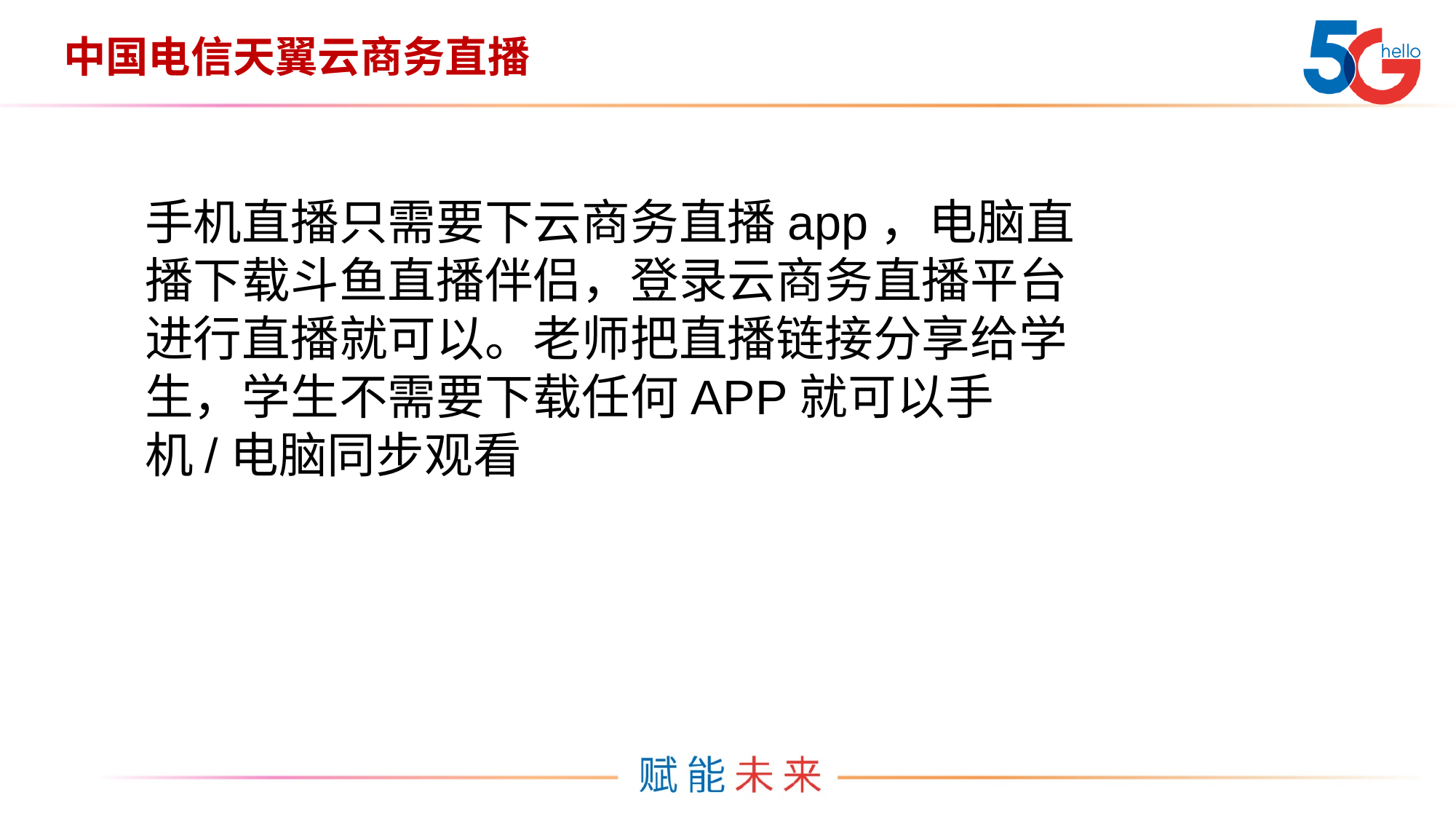

# 中国电信天翼云商务直播
手机直播只需要下云商务直播app，电脑直播下载斗鱼直播伴侣，登录云商务直播平台进行直播就可以。老师把直播链接分享给学生，学生不需要下载任何APP就可以手机/电脑同步观看